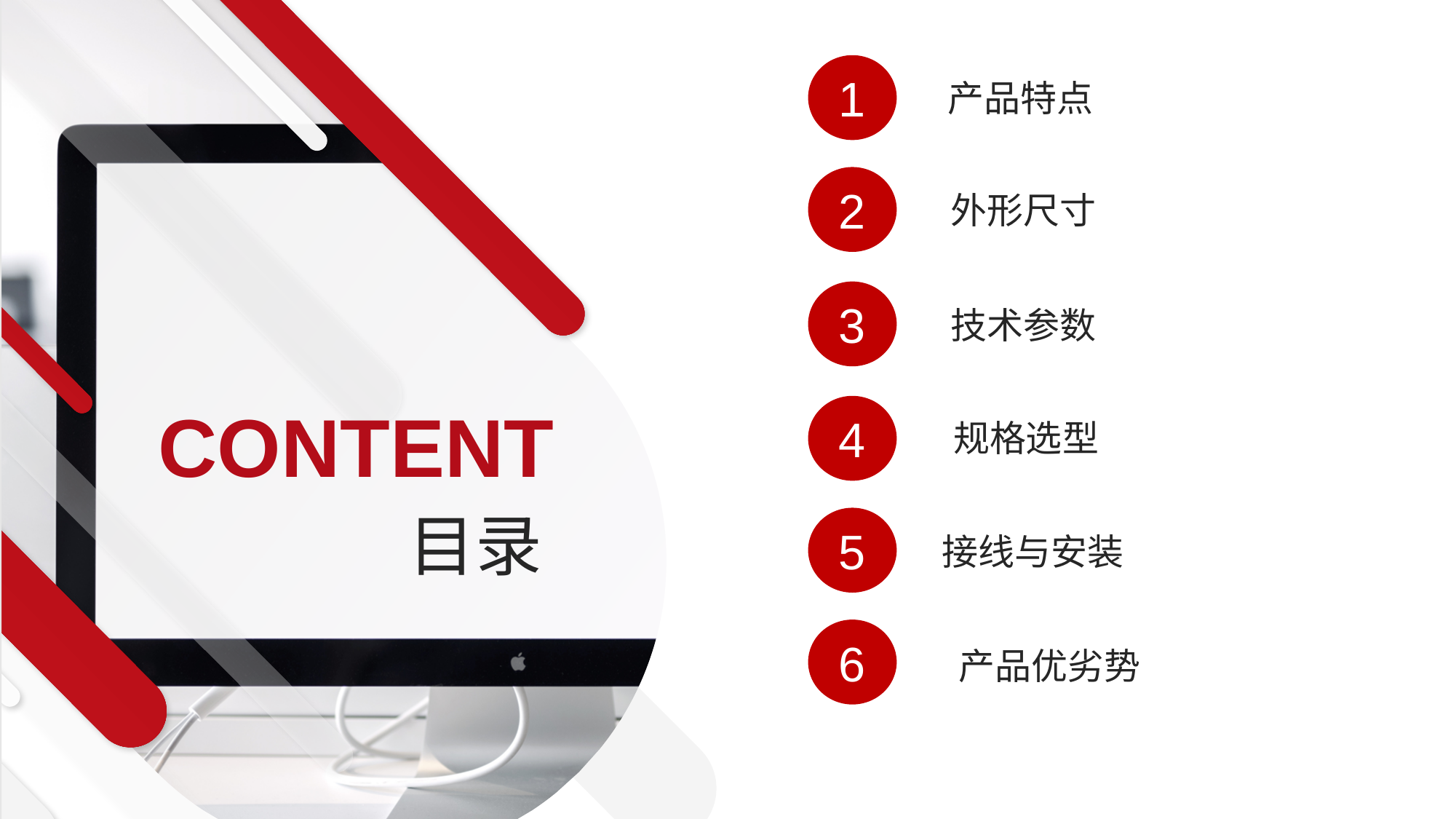

1
产品特点
2
外形尺寸
3
技术参数

CONTENT
4
规格选型
目录
5
接线与安装
6
产品优劣势